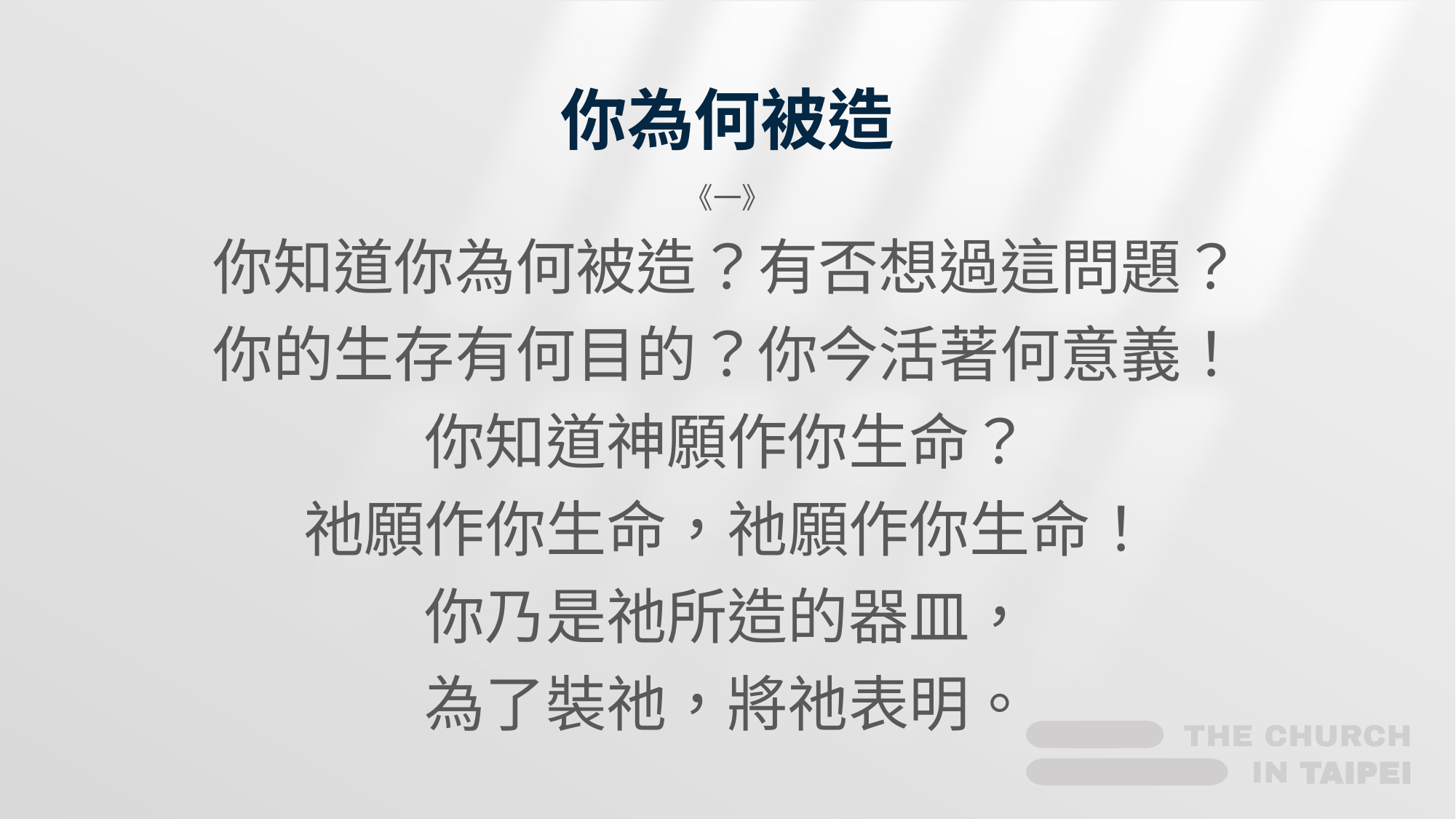

# 你為何被造
《一》
你知道你為何被造？有否想過這問題？
你的生存有何目的？你今活著何意義！
你知道神願作你生命？
祂願作你生命，祂願作你生命！
你乃是祂所造的器皿，
為了裝祂，將祂表明。
THE CHURCH IN TAIPEI